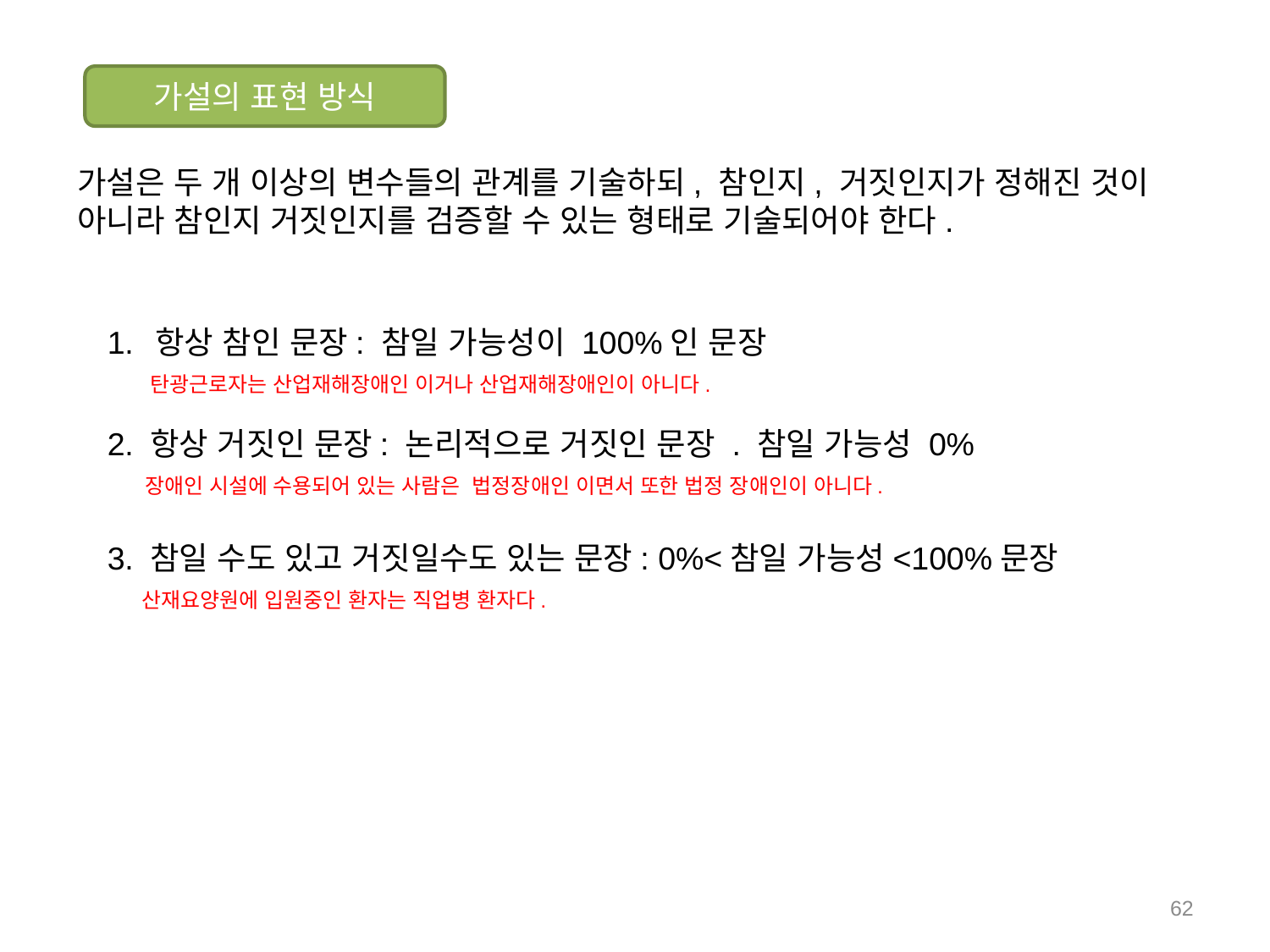

가설의 표현 방식
가설은 두 개 이상의 변수들의 관계를 기술하되, 참인지, 거짓인지가 정해진 것이 아니라 참인지 거짓인지를 검증할 수 있는 형태로 기술되어야 한다.
항상 참인 문장: 참일 가능성이 100%인 문장
    탄광근로자는 산업재해장애인 이거나 산업재해장애인이 아니다.

2. 항상 거짓인 문장: 논리적으로 거짓인 문장 . 참일 가능성 0%
    장애인 시설에 수용되어 있는 사람은  법정장애인 이면서 또한 법정 장애인이 아니다.

3. 참일 수도 있고 거짓일수도 있는 문장: 0%<참일 가능성<100%문장
   산재요양원에 입원중인 환자는 직업병 환자다.

62